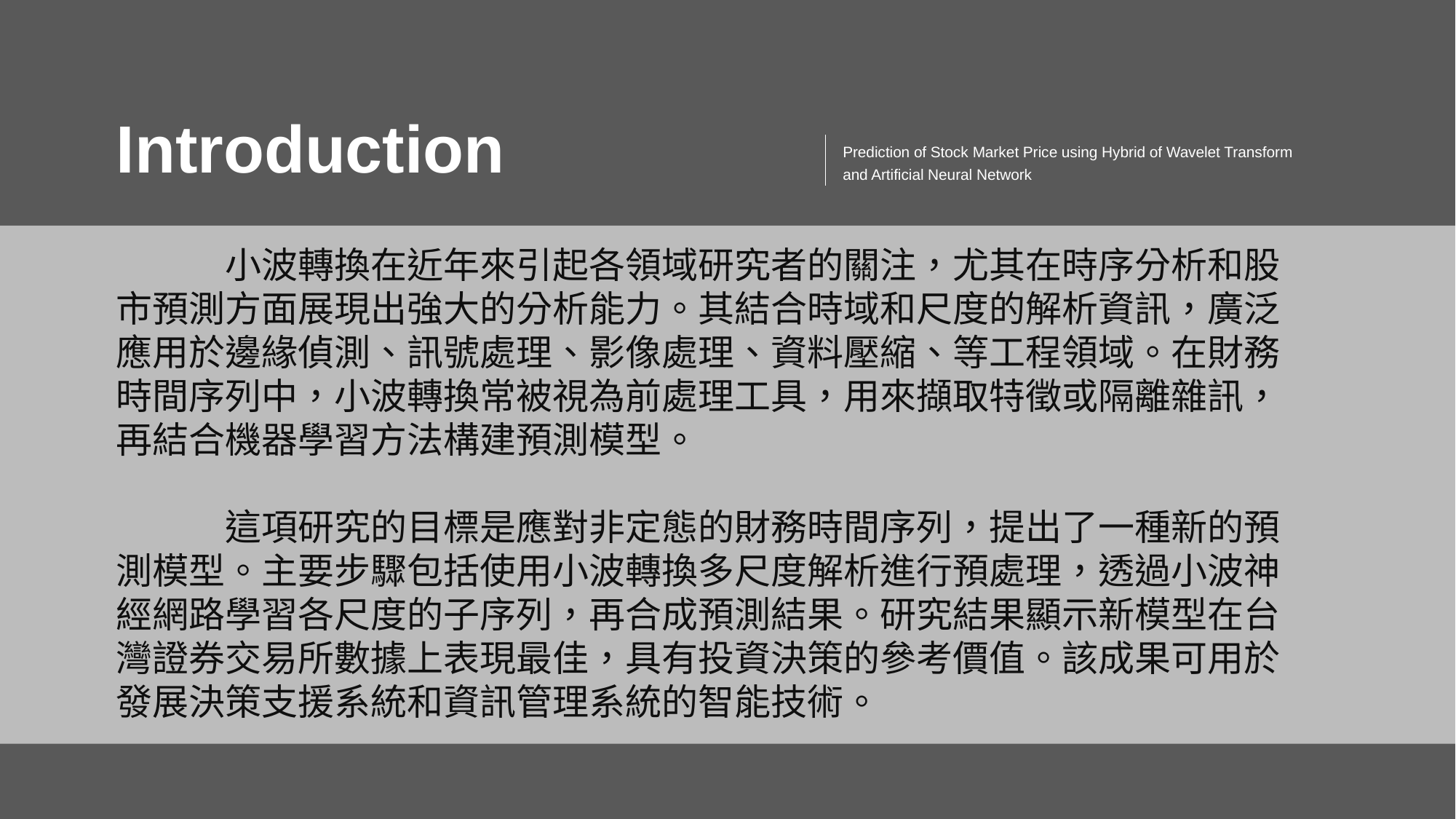

Introduction
Prediction of Stock Market Price using Hybrid of Wavelet Transform and Artificial Neural Network

	小波轉換在近年來引起各領域研究者的關注，尤其在時序分析和股市預測方面展現出強大的分析能力。其結合時域和尺度的解析資訊，廣泛應用於邊緣偵測、訊號處理、影像處理、資料壓縮、等工程領域。在財務時間序列中，小波轉換常被視為前處理工具，用來擷取特徵或隔離雜訊，再結合機器學習方法構建預測模型。

	這項研究的目標是應對非定態的財務時間序列，提出了一種新的預測模型。主要步驟包括使用小波轉換多尺度解析進行預處理，透過小波神經網路學習各尺度的子序列，再合成預測結果。研究結果顯示新模型在台灣證券交易所數據上表現最佳，具有投資決策的參考價值。該成果可用於發展決策支援系統和資訊管理系統的智能技術。